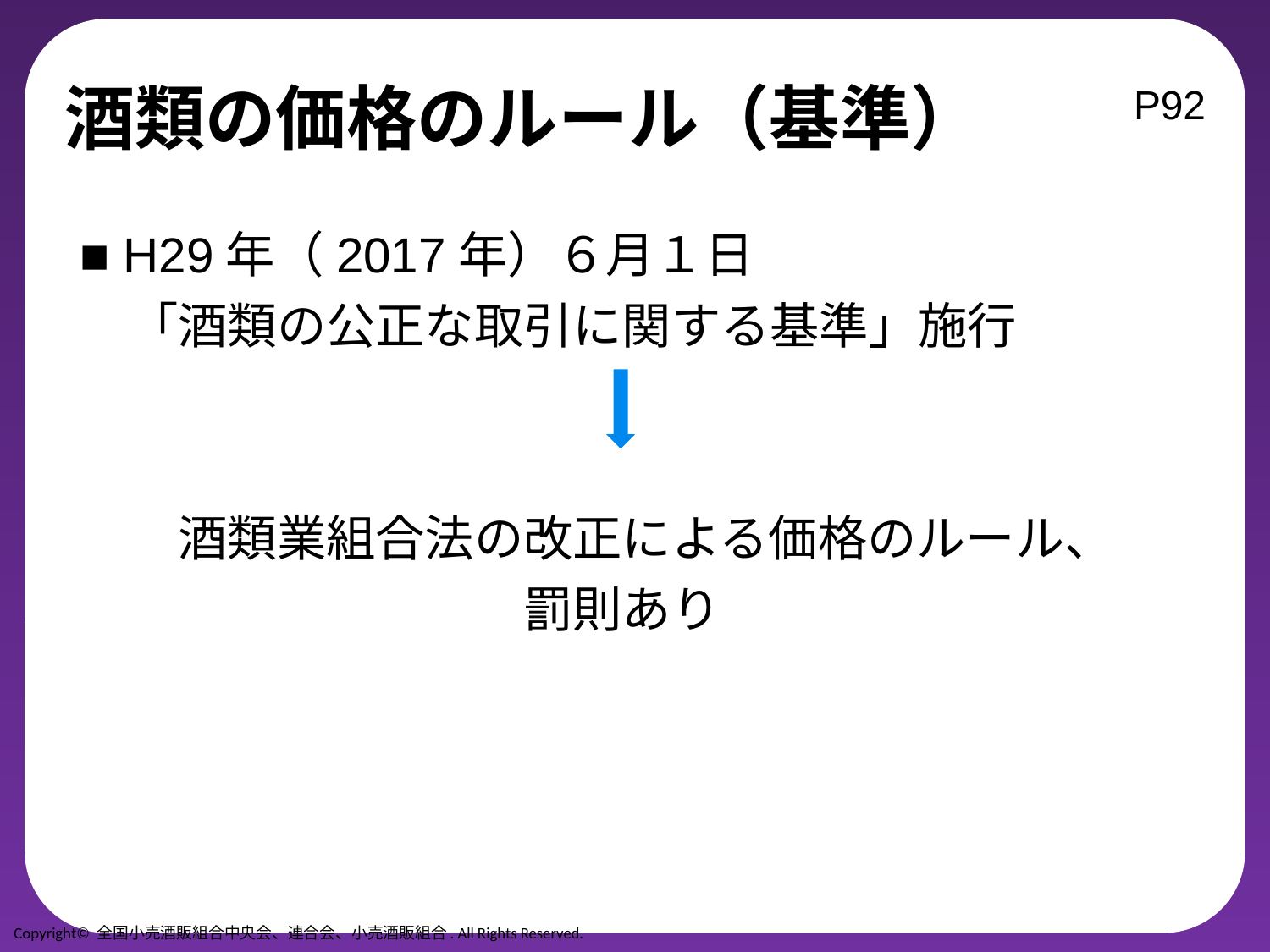

# 酒類の価格のルール（基準）
P92
■ H29年（2017年）６月１日
　「酒類の公正な取引に関する基準」施行

　　酒類業組合法の改正による価格のルール、
　　　　　　　　　罰則あり

Copyright© 全国小売酒販組合中央会、連合会、小売酒販組合. All Rights Reserved.